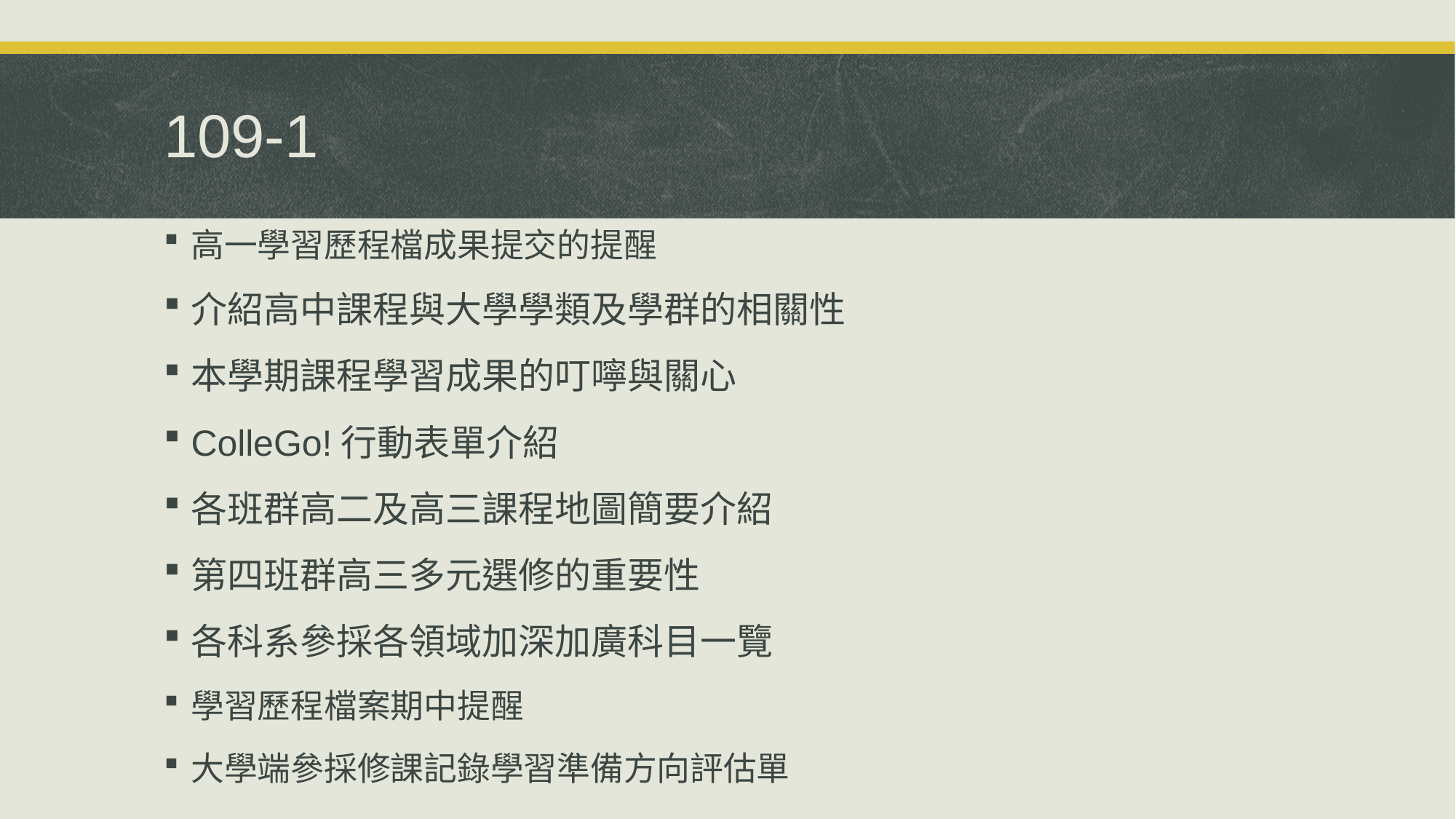

# 109-1
高一學習歷程檔成果提交的提醒
介紹高中課程與大學學類及學群的相關性
本學期課程學習成果的叮嚀與關心
ColleGo!行動表單介紹
各班群高二及高三課程地圖簡要介紹
第四班群高三多元選修的重要性
各科系參採各領域加深加廣科目一覽
學習歷程檔案期中提醒
大學端參採修課記錄學習準備方向評估單